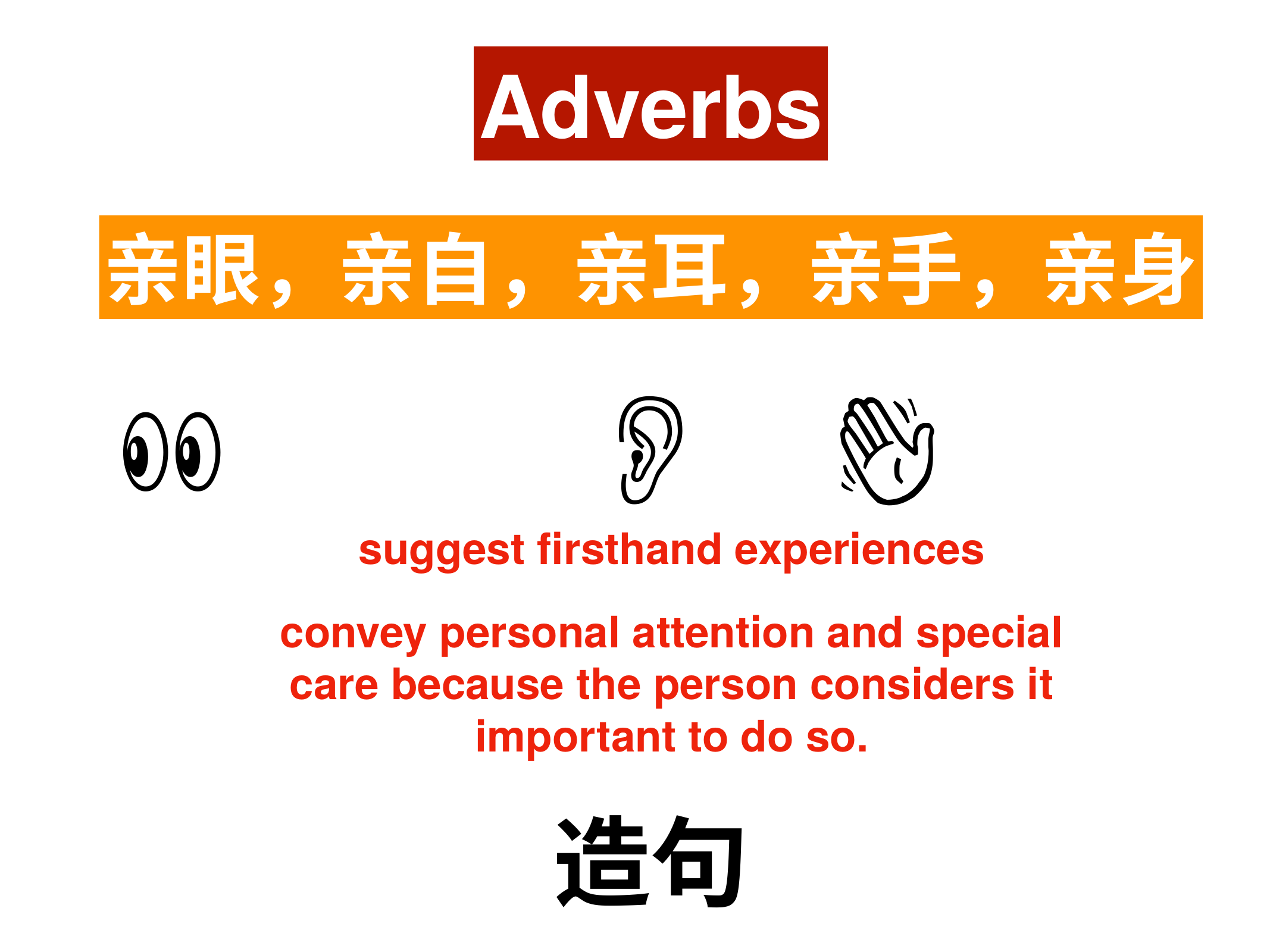

Adverbs
亲眼，亲自，亲耳，亲手，亲身
👀
👂
👋
suggest firsthand experiences
convey personal attention and special care because the person considers it important to do so.
造句